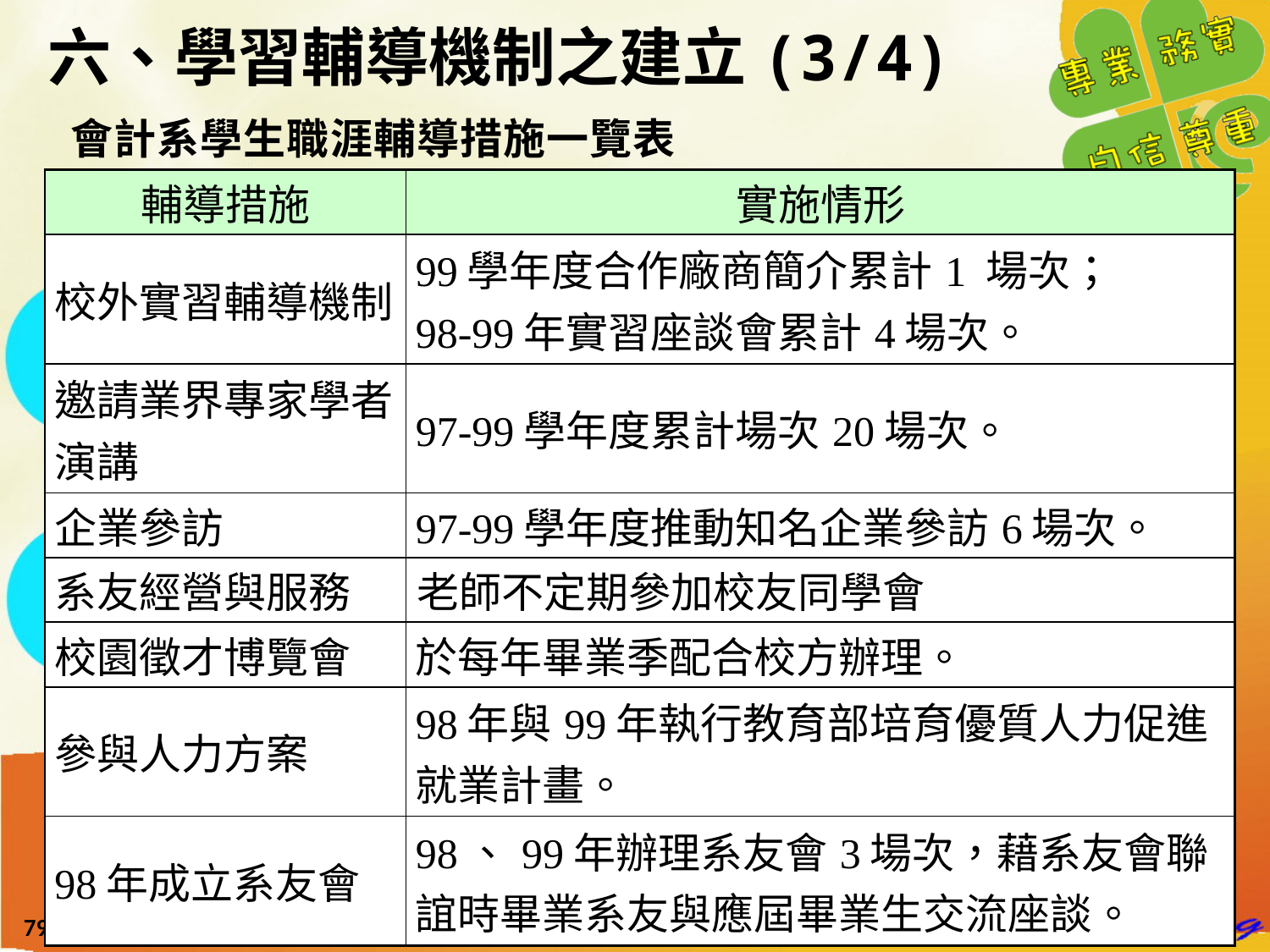

六、學習輔導機制之建立(3/4)
會計系學生職涯輔導措施一覽表
| 輔導措施 | 實施情形 |
| --- | --- |
| 校外實習輔導機制 | 99學年度合作廠商簡介累計1 場次； 98-99年實習座談會累計4場次。 |
| 邀請業界專家學者演講 | 97-99學年度累計場次20場次。 |
| 企業參訪 | 97-99學年度推動知名企業參訪6場次。 |
| 系友經營與服務 | 老師不定期參加校友同學會 |
| 校園徵才博覽會 | 於每年畢業季配合校方辦理。 |
| 參與人力方案 | 98年與99年執行教育部培育優質人力促進就業計畫。 |
| 98年成立系友會 | 98、99年辦理系友會3場次，藉系友會聯誼時畢業系友與應屆畢業生交流座談。 |
79